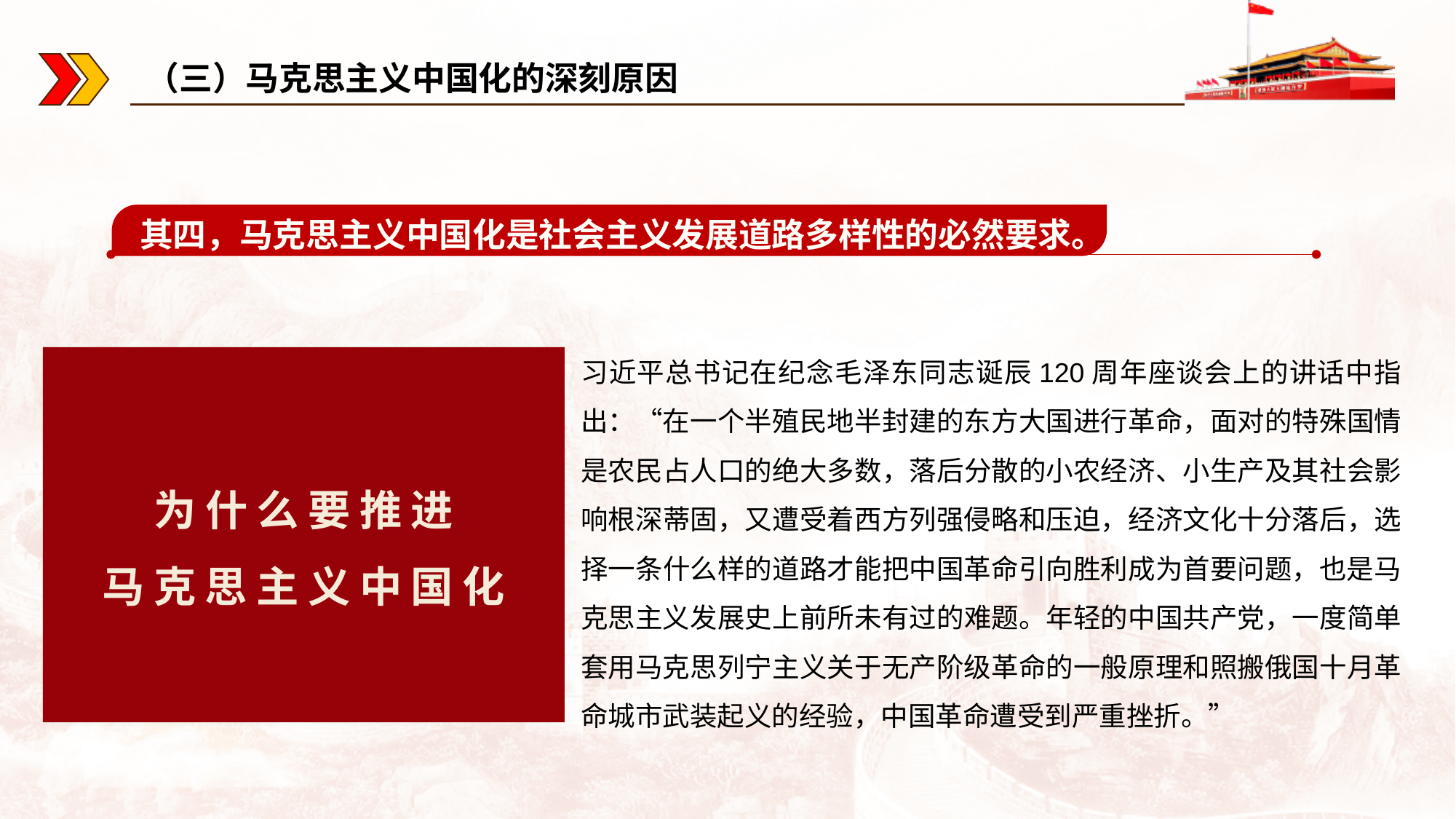

（三）马克思主义中国化的深刻原因

其四，马克思主义中国化是社会主义发展道路多样性的必然要求。
习近平总书记在纪念毛泽东同志诞辰120周年座谈会上的讲话中指出：“在一个半殖民地半封建的东方大国进行革命，面对的特殊国情是农民占人口的绝大多数，落后分散的小农经济、小生产及其社会影响根深蒂固，又遭受着西方列强侵略和压迫，经济文化十分落后，选择一条什么样的道路才能把中国革命引向胜利成为首要问题，也是马克思主义发展史上前所未有过的难题。年轻的中国共产党，一度简单套用马克思列宁主义关于无产阶级革命的一般原理和照搬俄国十月革命城市武装起义的经验，中国革命遭受到严重挫折。”
为什么要推进
马克思主义中国化